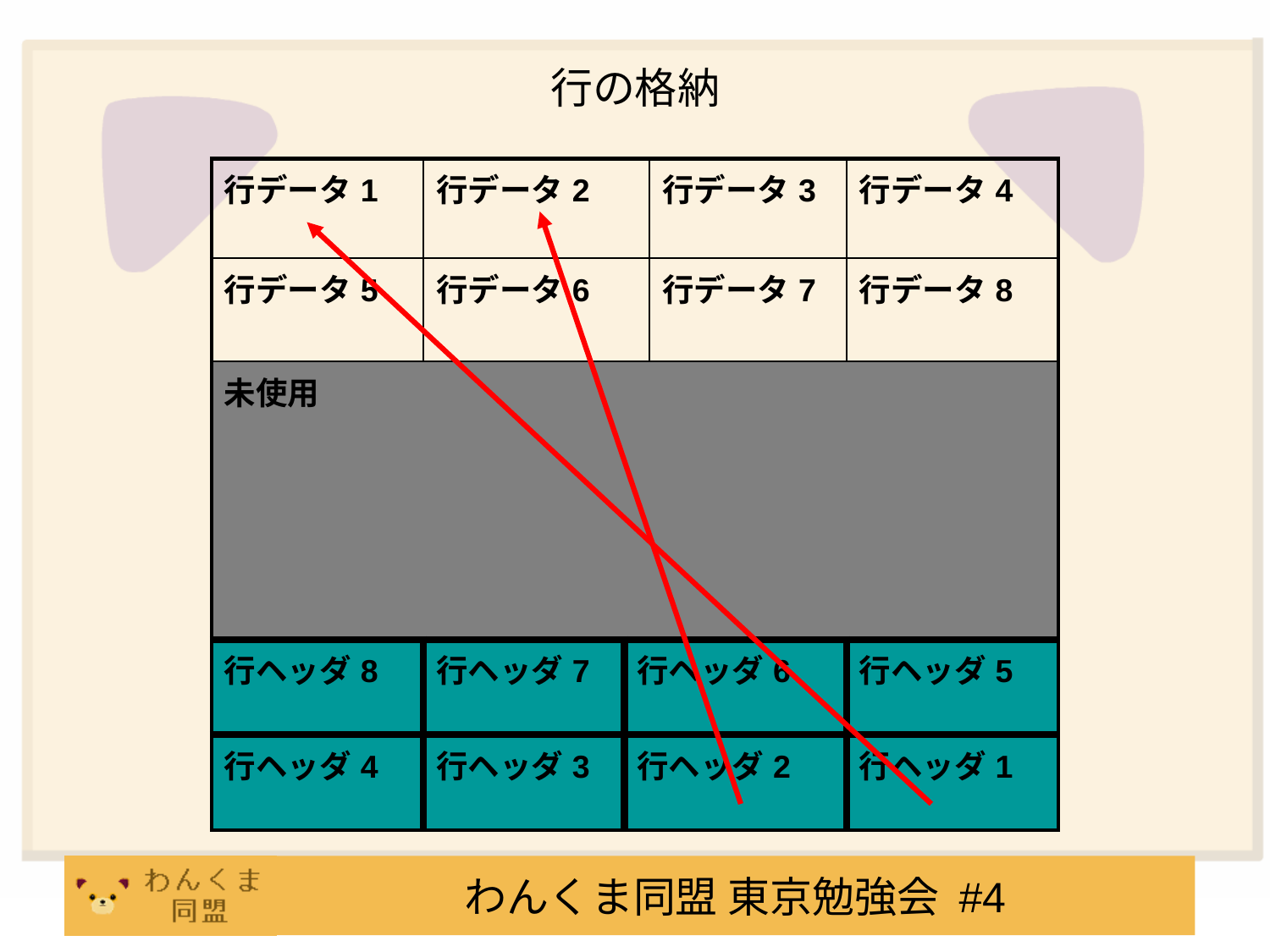

行の格納
| 行データ1 | 行データ2 |  | 行データ3 | 行データ4 |
| --- | --- | --- | --- | --- |
| 行データ5 | 行データ6 |  | 行データ7 | 行データ8 |
| 未使用 |  |  |  |  |
| 行ヘッダ8 | 行ヘッダ7 | 行ヘッダ6 |  | 行ヘッダ5 |
| 行ヘッダ4 | 行ヘッダ3 | 行ヘッダ2 |  | 行ヘッダ1 |